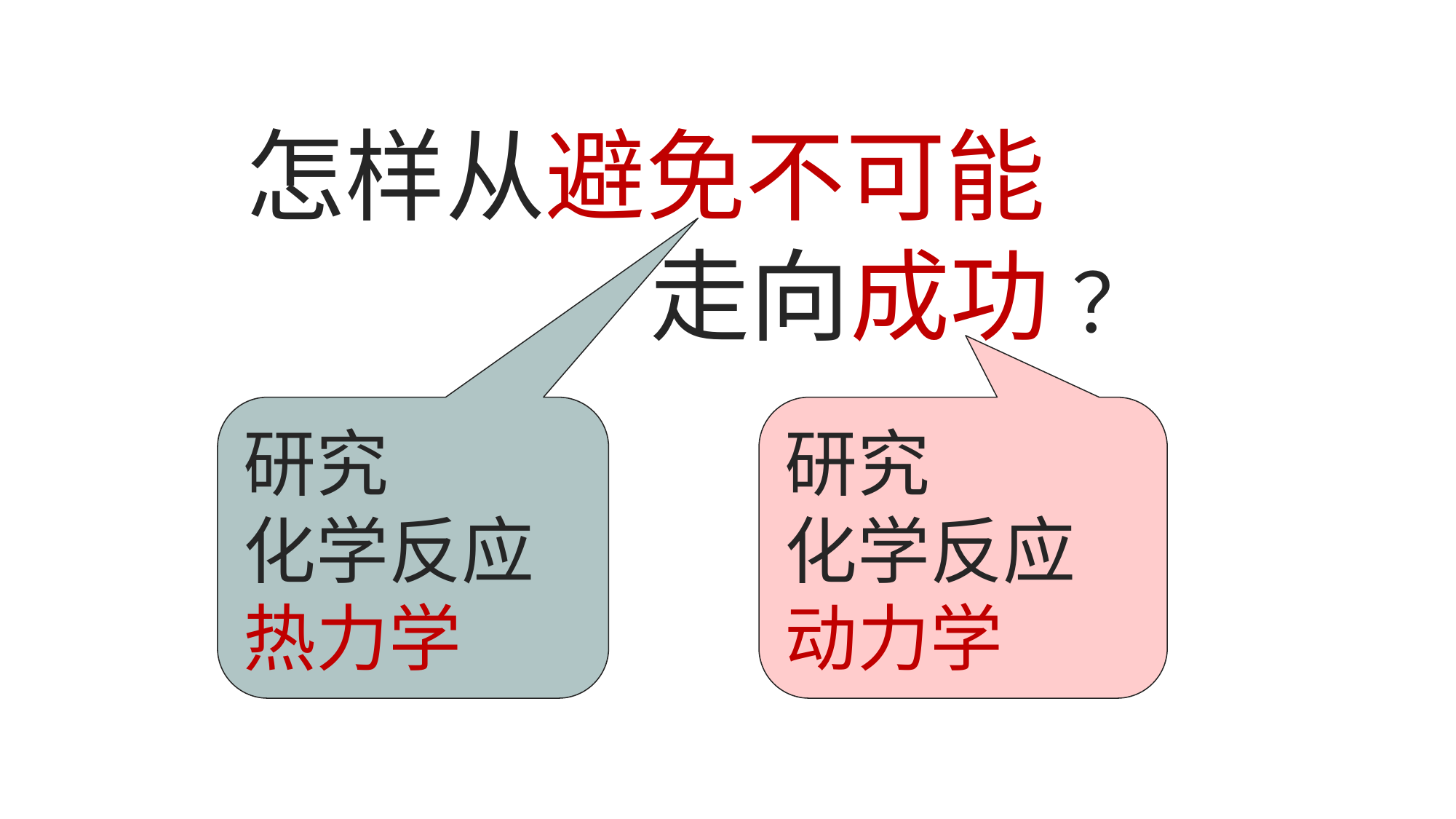

怎样从避免不可能
                 走向成功 ？
研究
化学反应热力学
研究
化学反应动力学